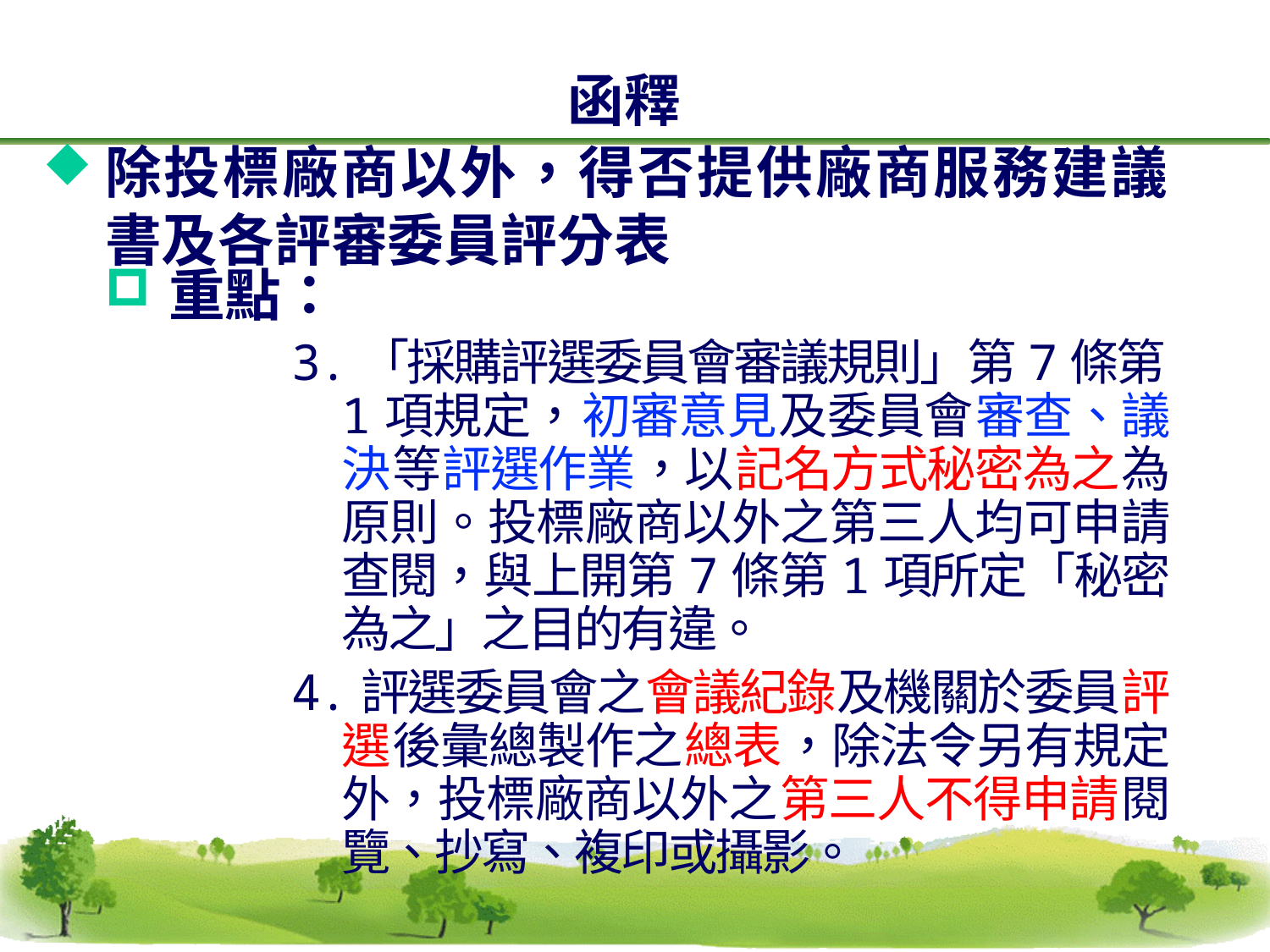

函釋
除投標廠商以外，得否提供廠商服務建議書及各評審委員評分表
重點：
3.「採購評選委員會審議規則」第7條第1項規定，初審意見及委員會審查、議決等評選作業，以記名方式秘密為之為原則。投標廠商以外之第三人均可申請查閱，與上開第7條第1項所定「秘密為之」之目的有違。
4.評選委員會之會議紀錄及機關於委員評選後彙總製作之總表，除法令另有規定外，投標廠商以外之第三人不得申請閱覽、抄寫、複印或攝影。